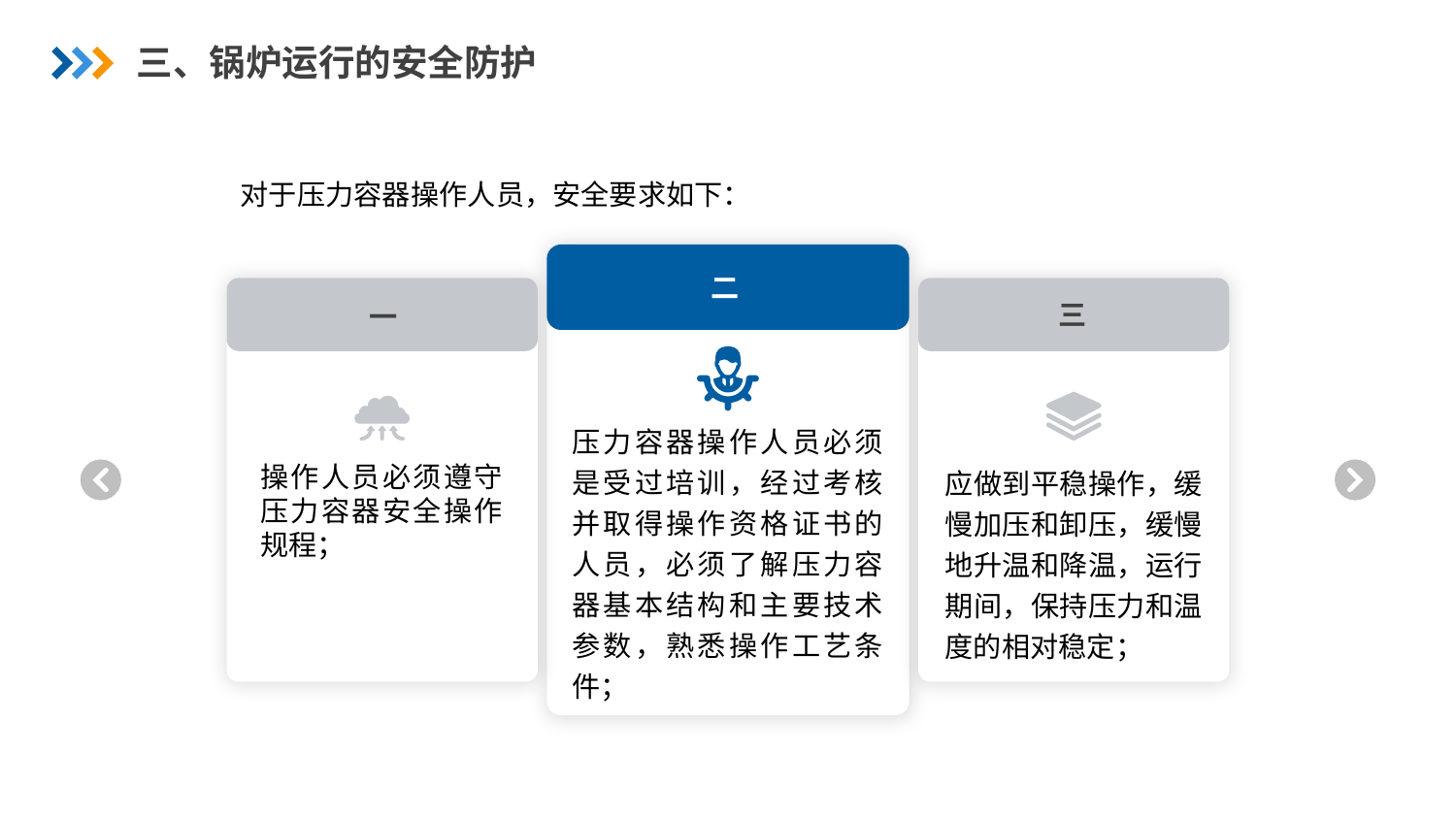

三、锅炉运行的安全防护
对于压力容器操作人员，安全要求如下：

二
三
一

压力容器操作人员必须是受过培训，经过考核并取得操作资格证书的人员，必须了解压力容器基本结构和主要技术参数，熟悉操作工艺条件；
操作人员必须遵守压力容器安全操作规程；
应做到平稳操作，缓慢加压和卸压，缓慢地升温和降温，运行期间，保持压力和温度的相对稳定；